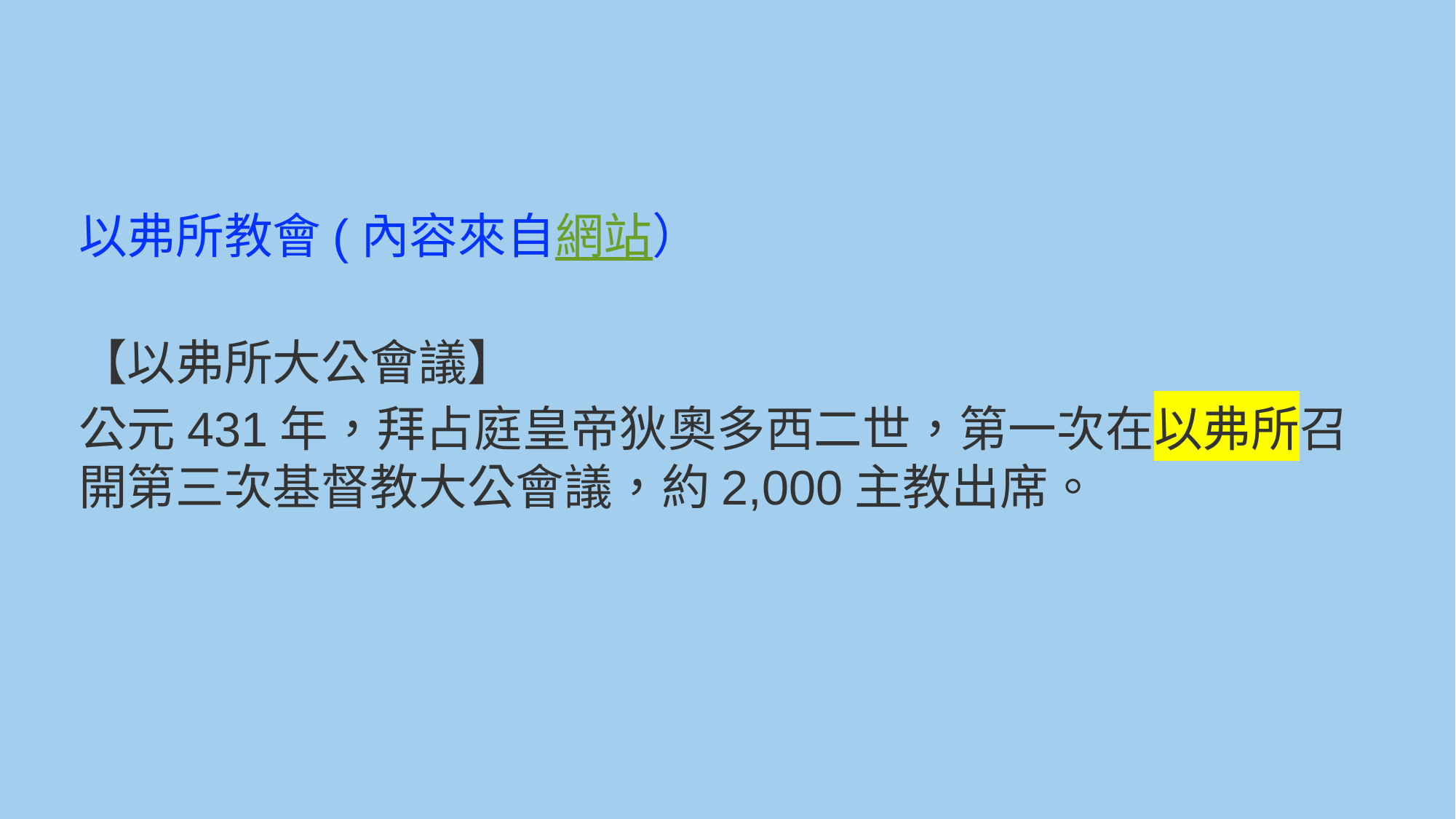

以弗所教會(內容來自網站）
【以弗所大公會議】
公元431年，拜占庭皇帝狄奧多西二世，第一次在以弗所召開第三次基督教大公會議，約2,000主教出席。